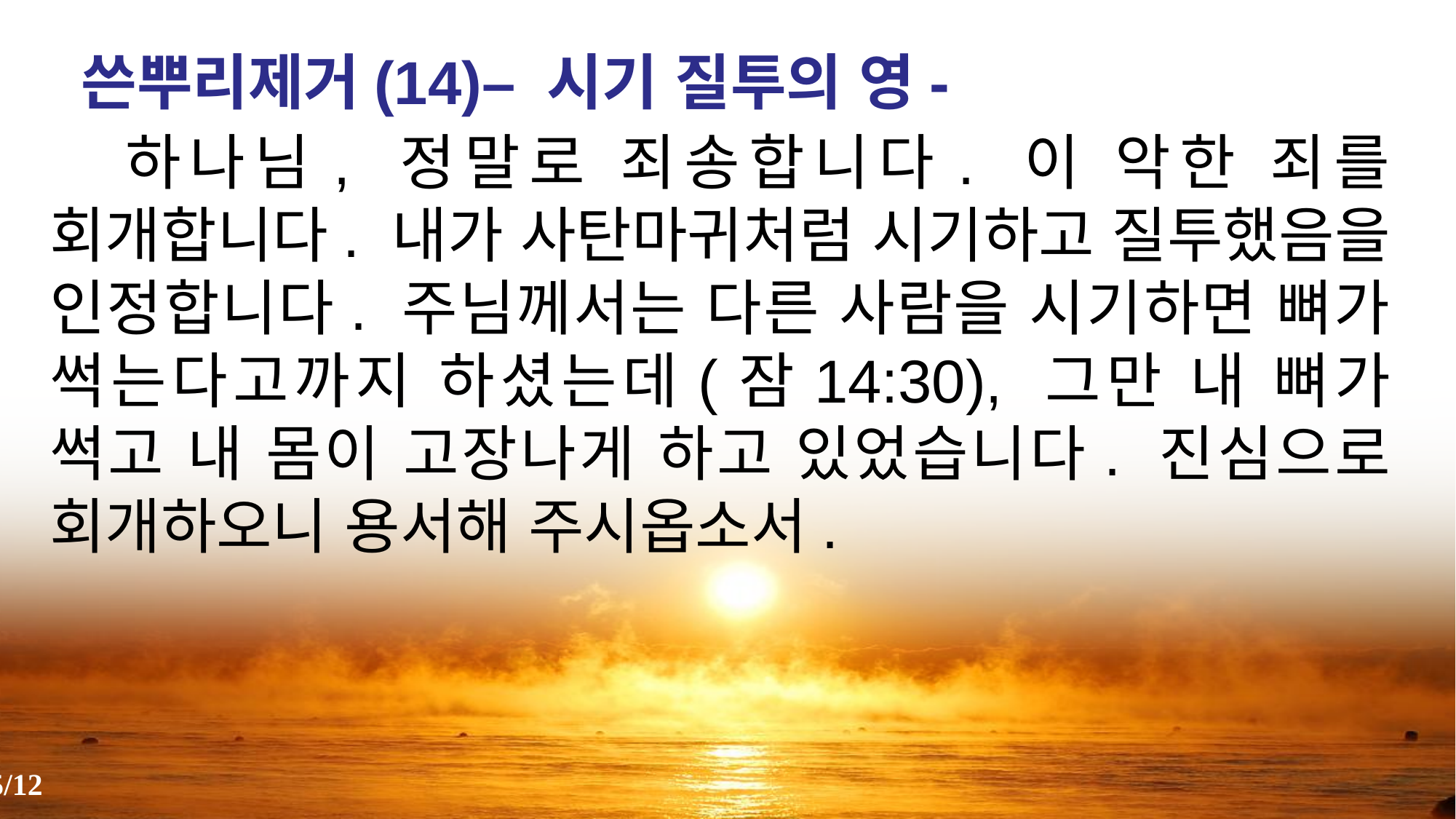

쓴뿌리제거(14)– 시기 질투의 영-
  하나님, 정말로 죄송합니다. 이 악한 죄를 회개합니다. 내가 사탄마귀처럼 시기하고 질투했음을 인정합니다. 주님께서는 다른 사람을 시기하면 뼈가 썩는다고까지 하셨는데(잠14:30), 그만 내 뼈가 썩고 내 몸이 고장나게 하고 있었습니다. 진심으로 회개하오니 용서해 주시옵소서.